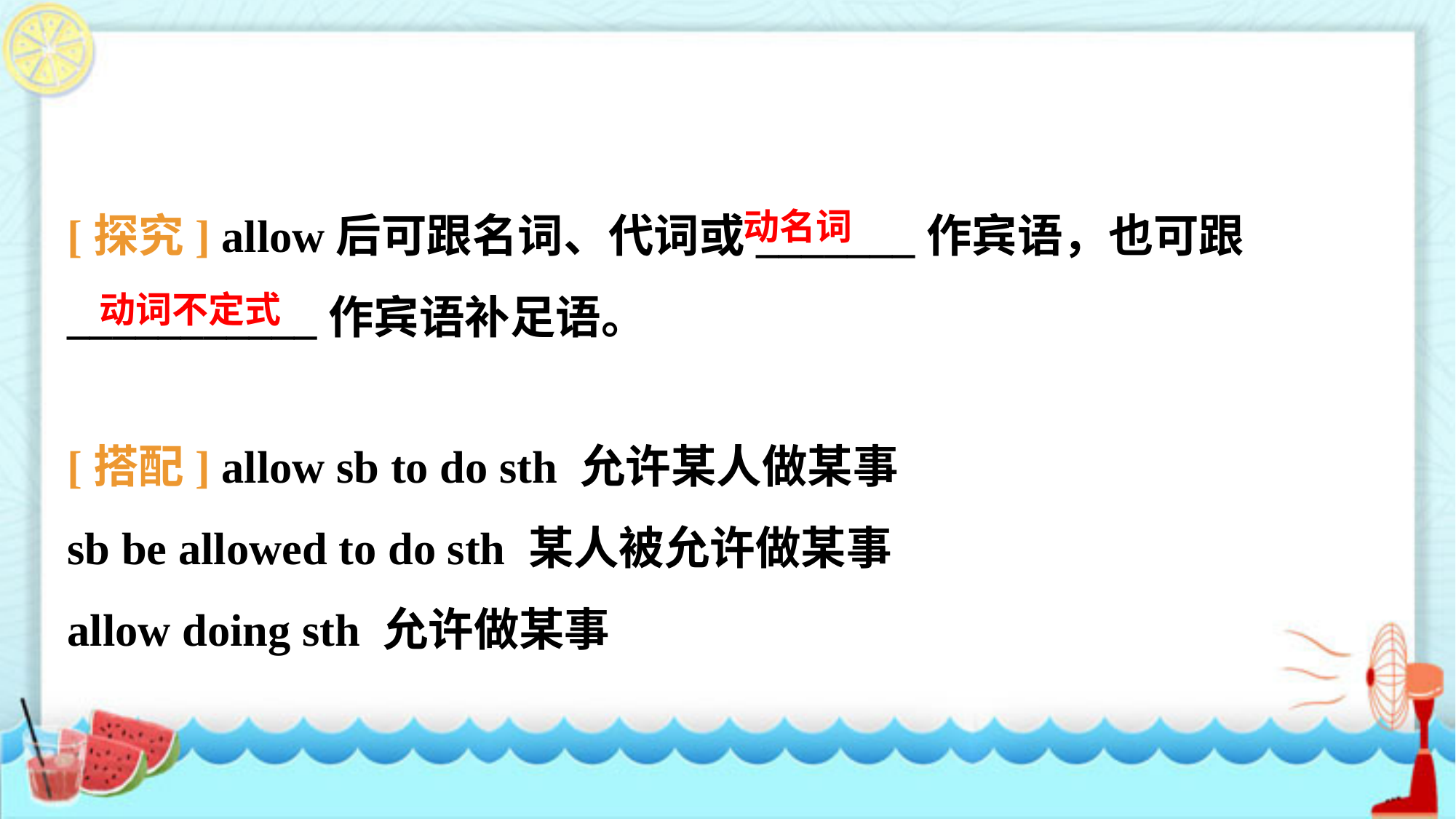

[探究] allow后可跟名词、代词或_______作宾语，也可跟___________作宾语补足语。
动名词
动词不定式
[搭配] allow sb to do sth 允许某人做某事
sb be allowed to do sth 某人被允许做某事
allow doing sth 允许做某事